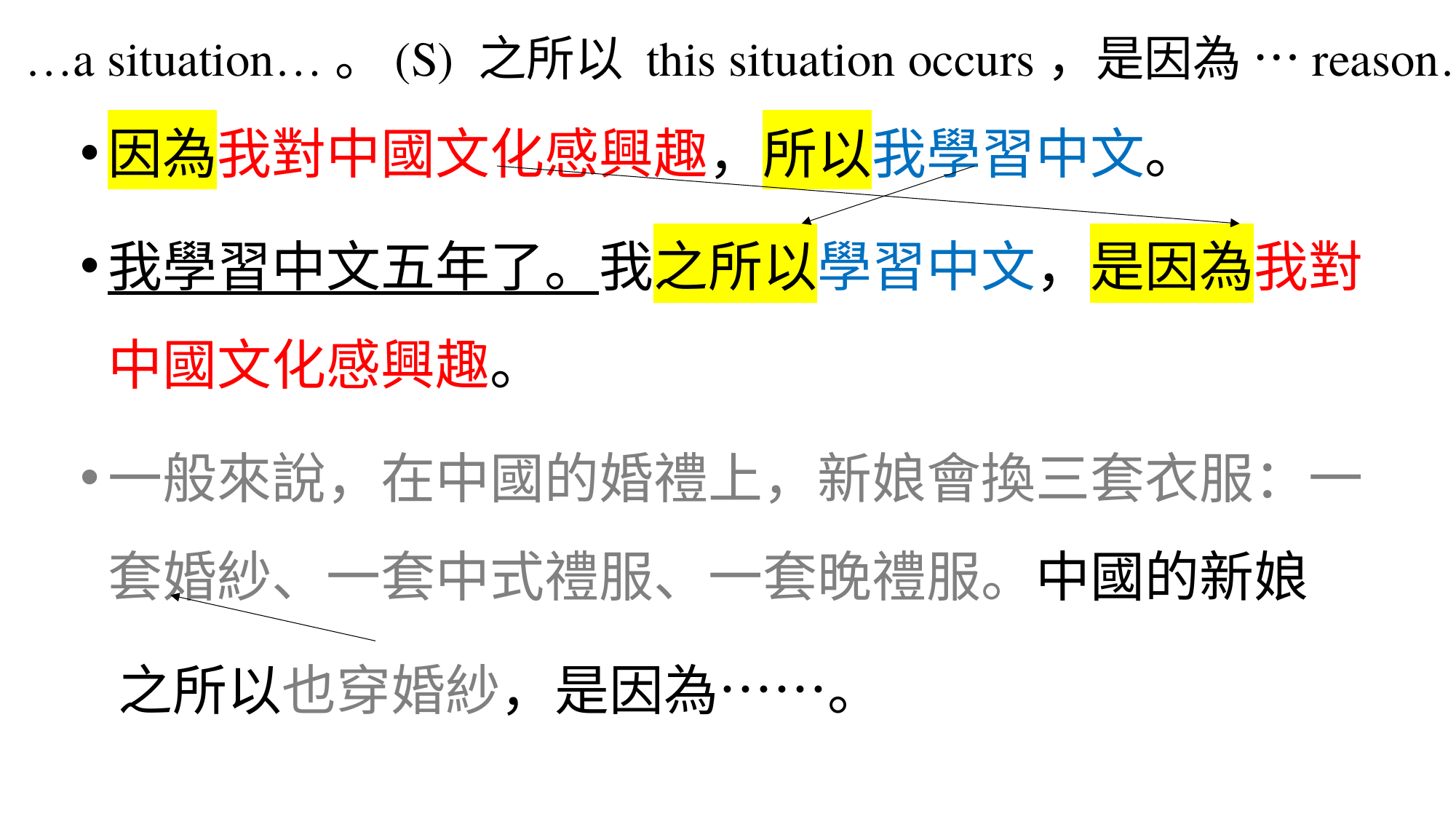

# …a situation…。(S) 之所以 this situation occurs，是因為 …reason…
因為我對中國文化感興趣，所以我學習中文。
我學習中文五年了。我之所以學習中文，是因為我對中國文化感興趣。
一般來說，在中國的婚禮上，新娘會換三套衣服：一套婚紗、一套中式禮服、一套晚禮服。中國的新娘
  之所以也穿婚紗，是因為……。